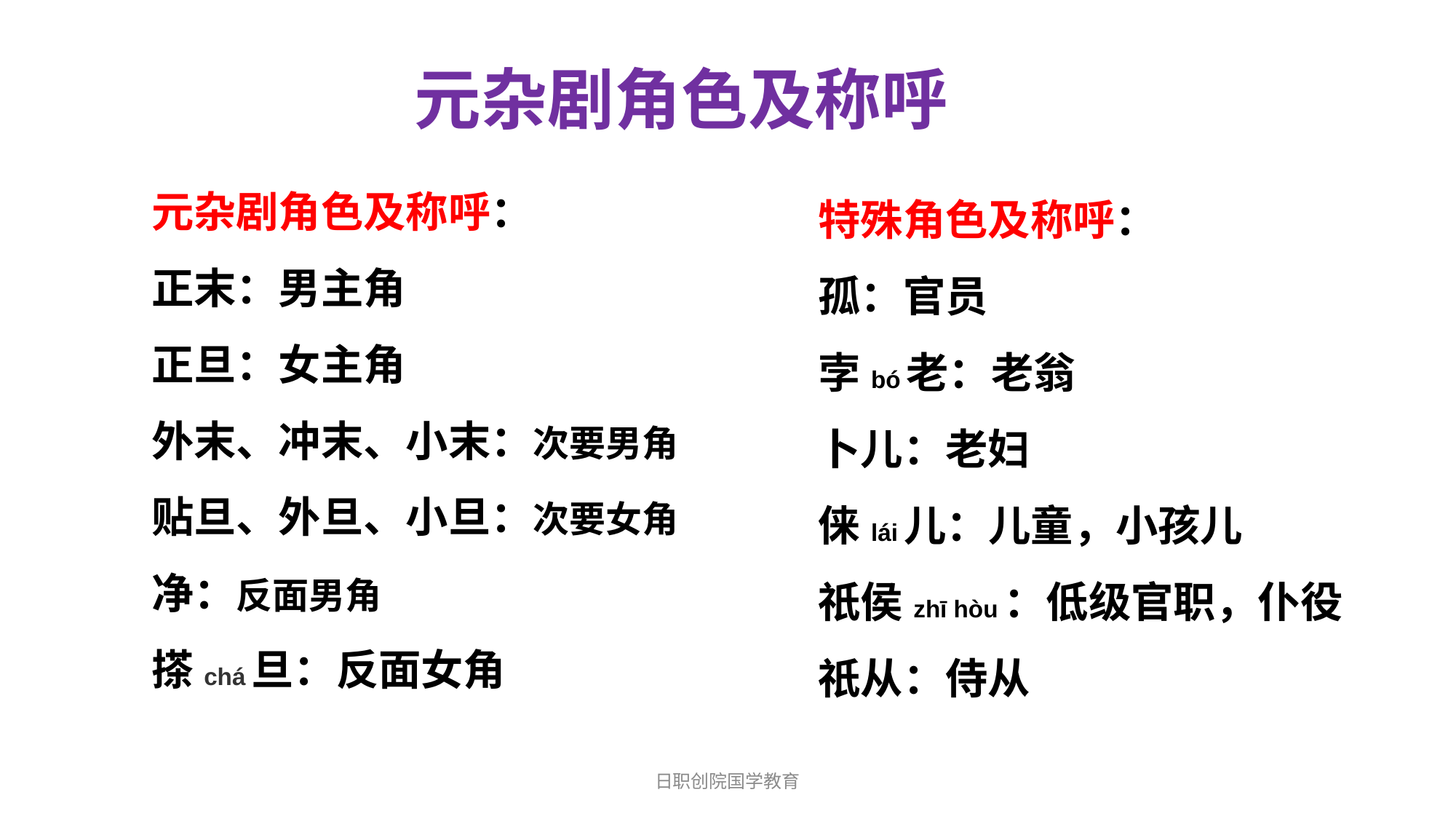

元杂剧角色及称呼
元杂剧角色及称呼：
正末：男主角
正旦：女主角
外末、冲末、小末：次要男角
贴旦、外旦、小旦：次要女角
净：反面男角
搽chá旦：反面女角
特殊角色及称呼：
孤：官员
孛bó老：老翁
卜儿：老妇
俫lái儿：儿童，小孩儿
祇侯zhī hòu：低级官职，仆役
祇从：侍从
日职创院国学教育